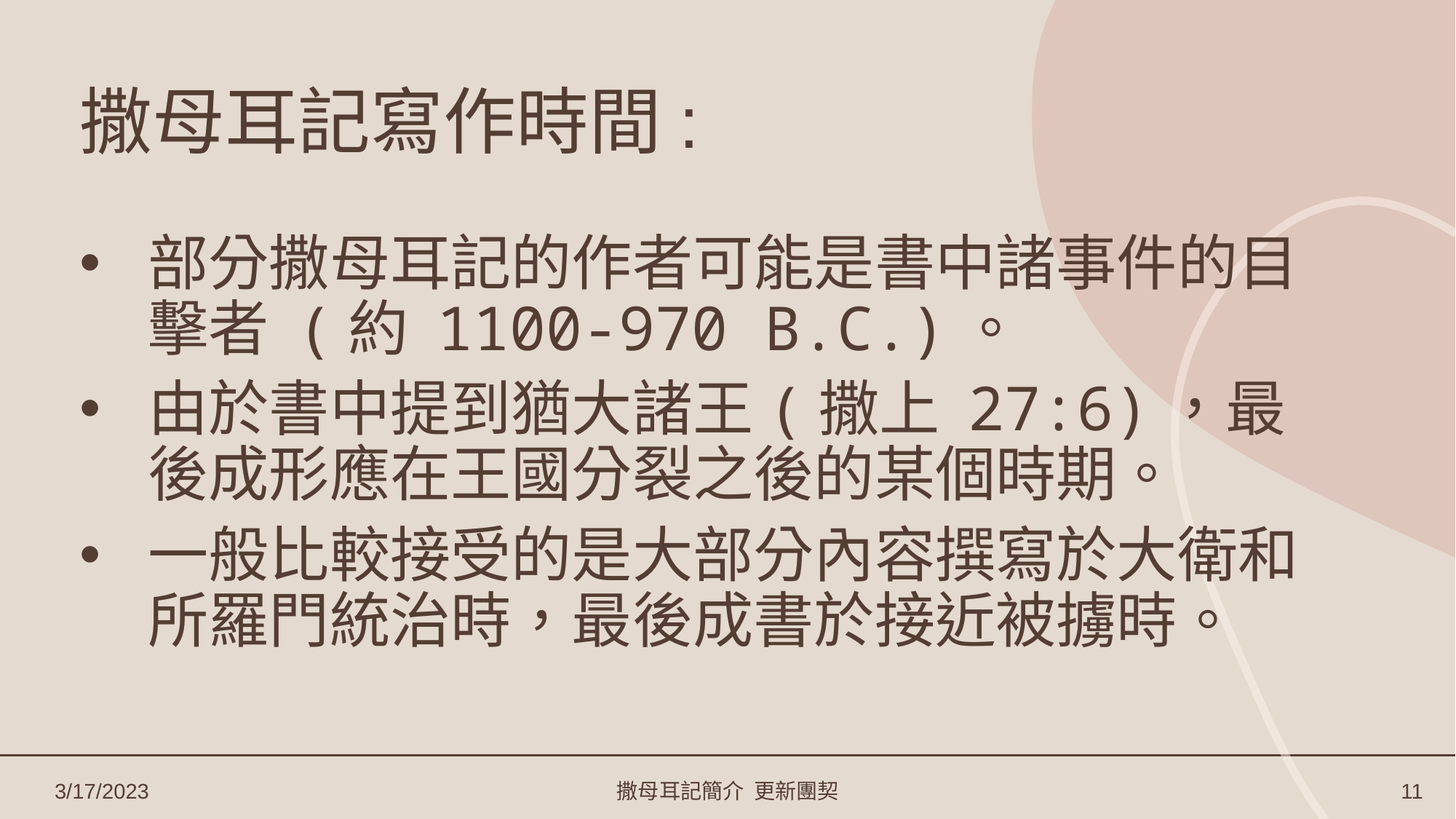

# 撒母耳記寫作時間:
部分撒母耳記的作者可能是書中諸事件的目擊者 (約 1100-970 B.C.)。
由於書中提到猶大諸王(撒上 27:6)，最後成形應在王國分裂之後的某個時期。
一般比較接受的是大部分內容撰寫於大衛和所羅門統治時，最後成書於接近被擄時。
3/17/2023
撒母耳記簡介  更新團契
11